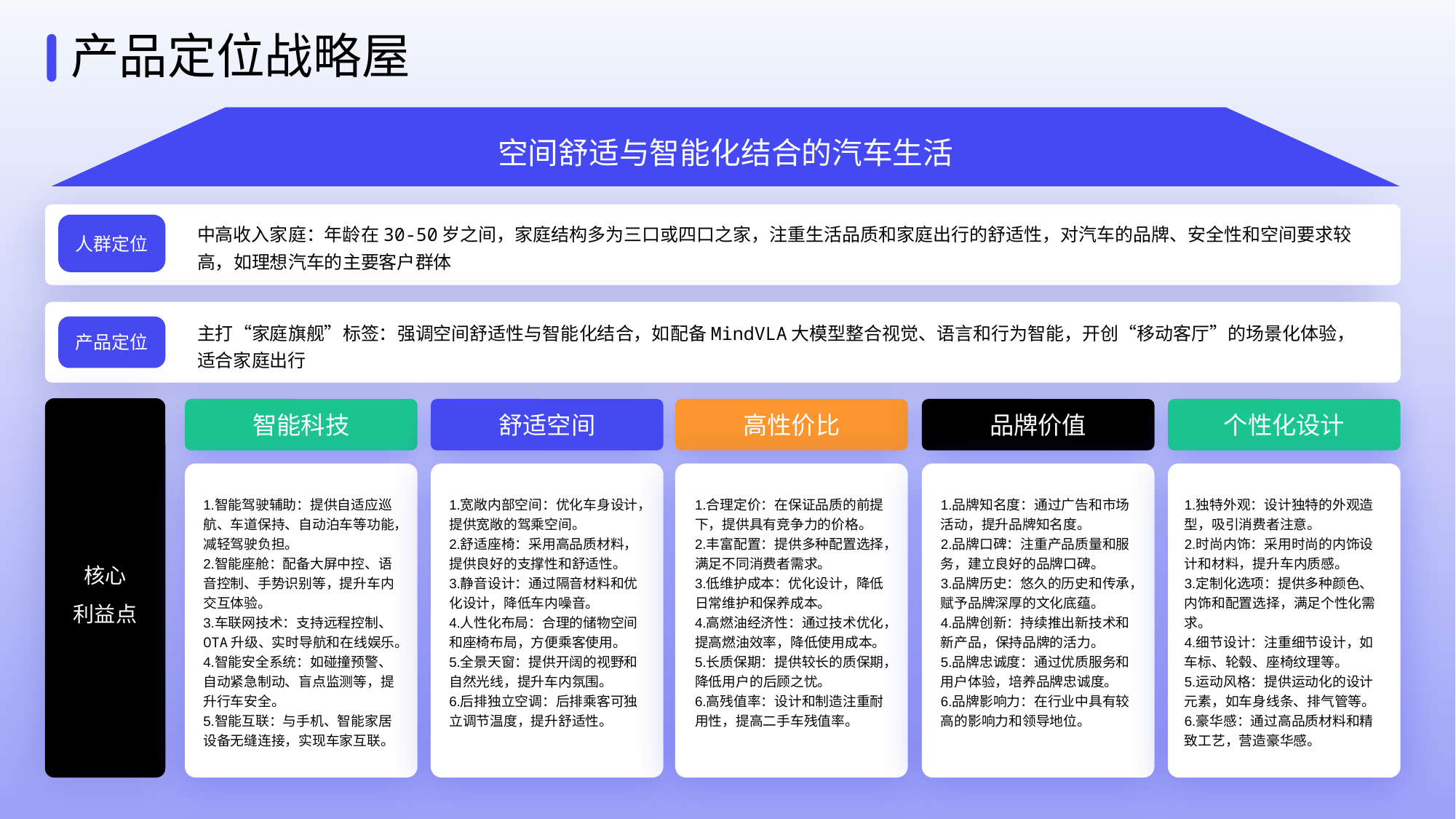

产品定位战略屋

空间舒适与智能化结合的汽车生活

中高收入家庭：年龄在30-50岁之间，家庭结构多为三口或四口之家，注重生活品质和家庭出行的舒适性，对汽车的品牌、安全性和空间要求较高，如理想汽车的主要客户群体
人群定位

主打“家庭旗舰”标签：强调空间舒适性与智能化结合，如配备MindVLA大模型整合视觉、语言和行为智能，开创“移动客厅”的场景化体验，适合家庭出行
产品定位
核心
利益点
智能科技
舒适空间
高性价比
品牌价值
个性化设计

智能驾驶辅助：提供自适应巡航、车道保持、自动泊车等功能，减轻驾驶负担。
智能座舱：配备大屏中控、语音控制、手势识别等，提升车内交互体验。
车联网技术：支持远程控制、OTA升级、实时导航和在线娱乐。
智能安全系统：如碰撞预警、自动紧急制动、盲点监测等，提升行车安全。
智能互联：与手机、智能家居设备无缝连接，实现车家互联。
宽敞内部空间：优化车身设计，提供宽敞的驾乘空间。
舒适座椅：采用高品质材料，提供良好的支撑性和舒适性。
静音设计：通过隔音材料和优化设计，降低车内噪音。
人性化布局：合理的储物空间和座椅布局，方便乘客使用。
全景天窗：提供开阔的视野和自然光线，提升车内氛围。
后排独立空调：后排乘客可独立调节温度，提升舒适性。
合理定价：在保证品质的前提下，提供具有竞争力的价格。
丰富配置：提供多种配置选择，满足不同消费者需求。
低维护成本：优化设计，降低日常维护和保养成本。
高燃油经济性：通过技术优化，提高燃油效率，降低使用成本。
长质保期：提供较长的质保期，降低用户的后顾之忧。
高残值率：设计和制造注重耐用性，提高二手车残值率。
品牌知名度：通过广告和市场活动，提升品牌知名度。
品牌口碑：注重产品质量和服务，建立良好的品牌口碑。
品牌历史：悠久的历史和传承，赋予品牌深厚的文化底蕴。
品牌创新：持续推出新技术和新产品，保持品牌的活力。
品牌忠诚度：通过优质服务和用户体验，培养品牌忠诚度。
品牌影响力：在行业中具有较高的影响力和领导地位。
独特外观：设计独特的外观造型，吸引消费者注意。
时尚内饰：采用时尚的内饰设计和材料，提升车内质感。
定制化选项：提供多种颜色、内饰和配置选择，满足个性化需求。
细节设计：注重细节设计，如车标、轮毂、座椅纹理等。
运动风格：提供运动化的设计元素，如车身线条、排气管等。
豪华感：通过高品质材料和精致工艺，营造豪华感。